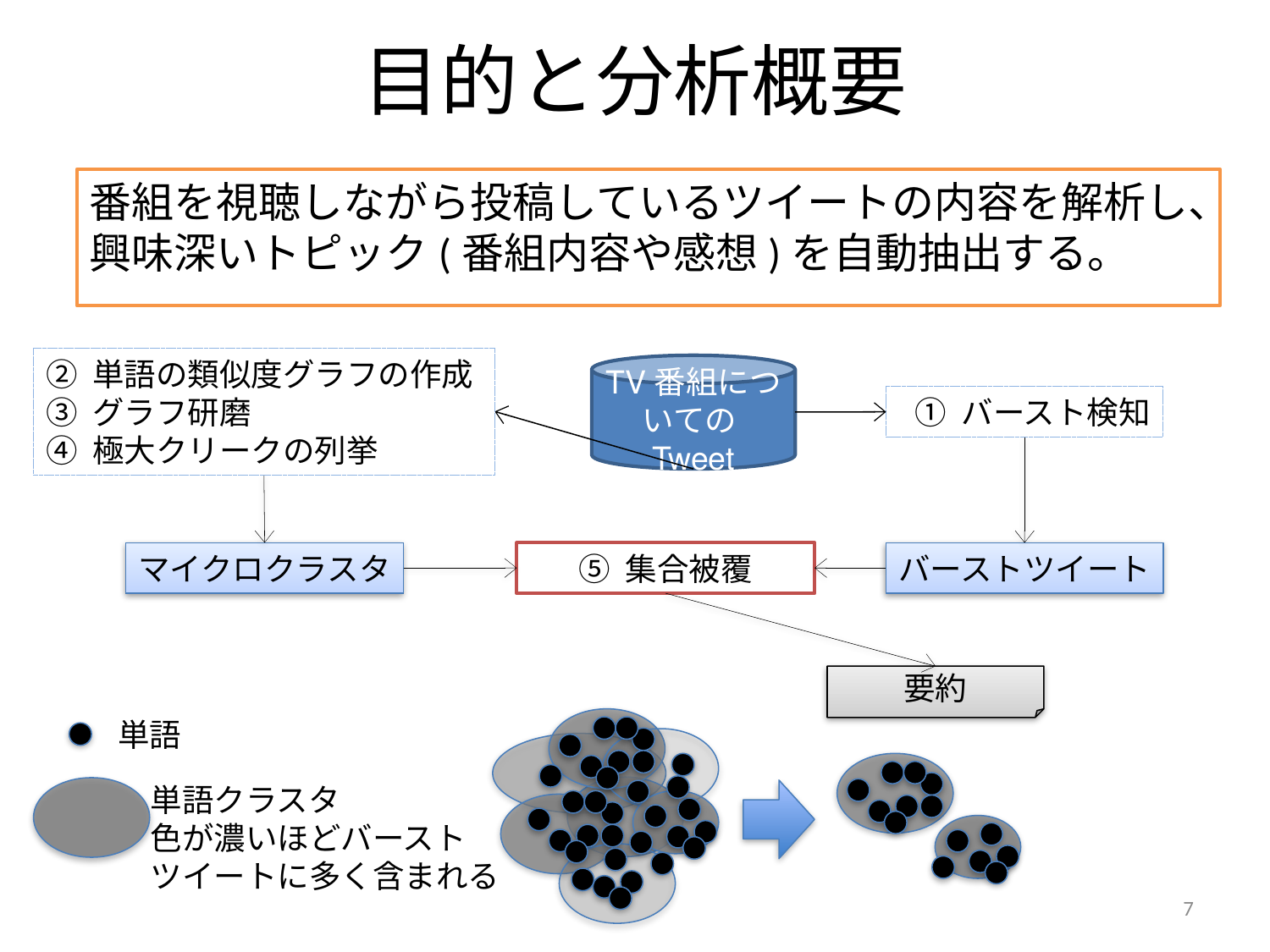

# 目的と分析概要
番組を視聴しながら投稿しているツイートの内容を解析し、興味深いトピック(番組内容や感想)を自動抽出する。
② 単語の類似度グラフの作成
③ グラフ研磨
④ 極大クリークの列挙
TV番組についてのTweet
① バースト検知
マイクロクラスタ
⑤ 集合被覆
バーストツイート
要約
単語

単語クラスタ
色が濃いほどバースト
ツイートに多く含まれる

7